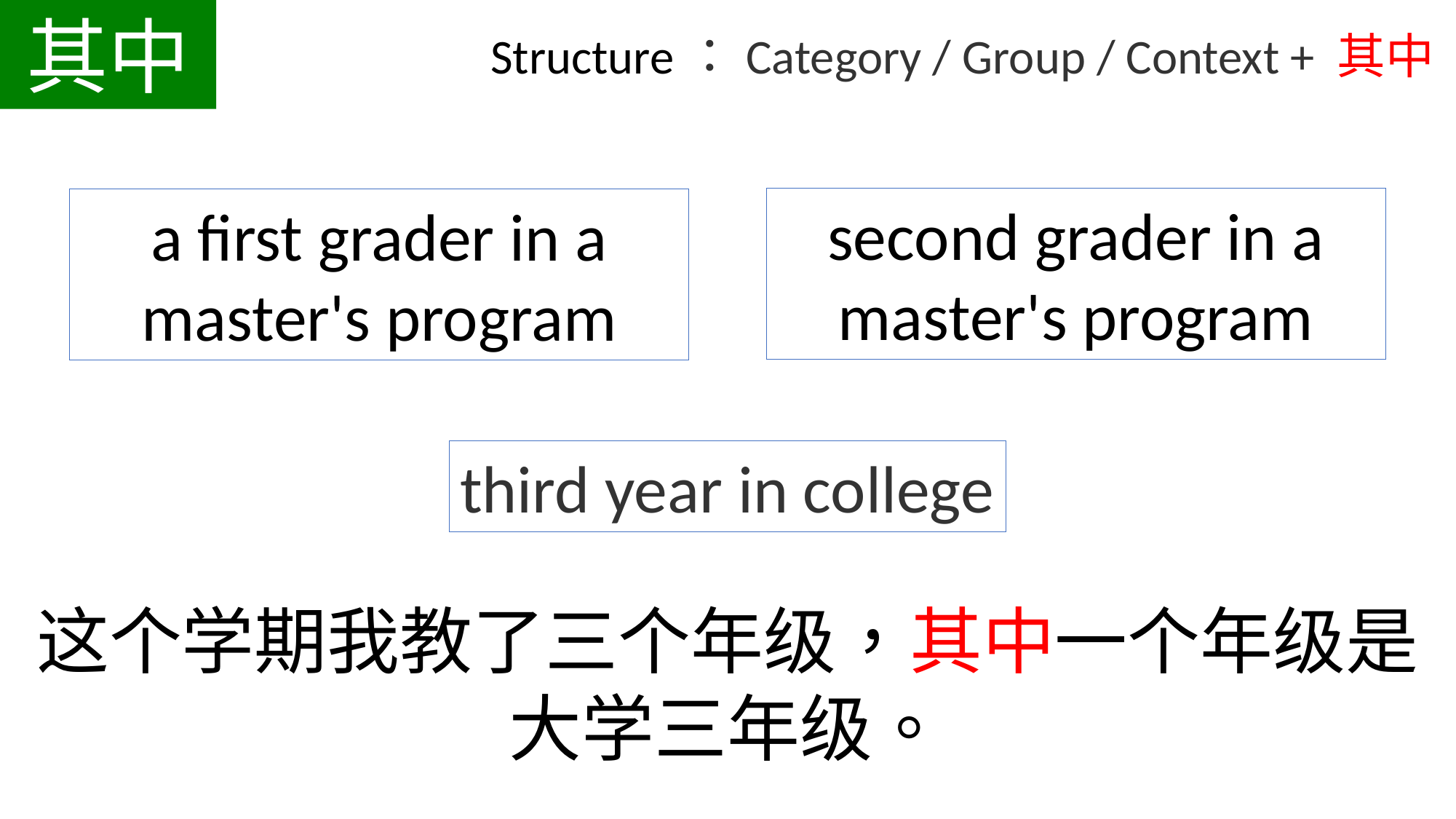

其中
Structure：Category / Group / Context + 其中
second grader in a master's program
a first grader in a master's program
third year in college
这个学期我教了三个年级，其中一个年级是大学三年级。